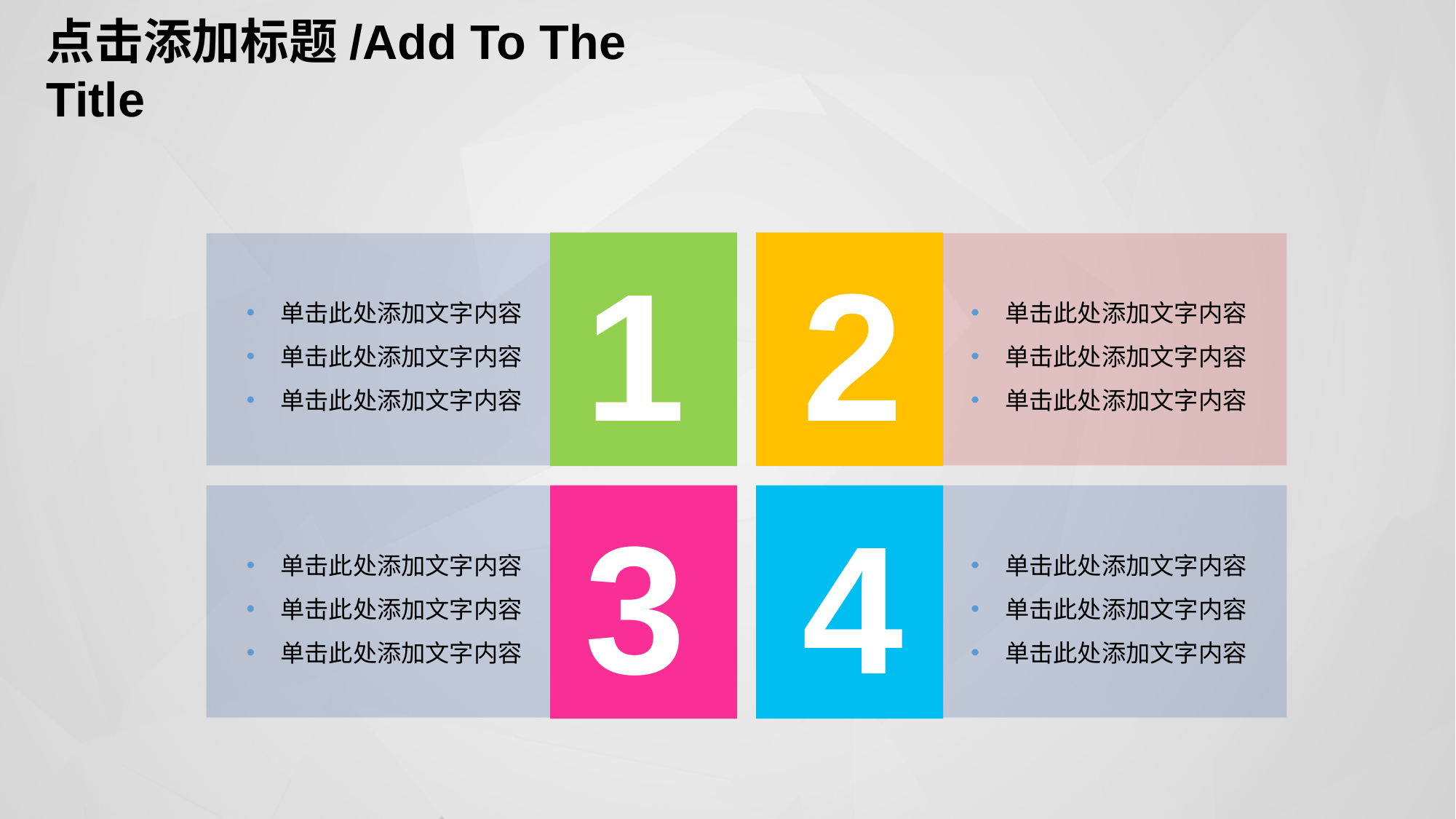

点击添加标题/Add To The Title

1
2
单击此处添加文字内容
单击此处添加文字内容
单击此处添加文字内容
单击此处添加文字内容
单击此处添加文字内容
单击此处添加文字内容

3
4
单击此处添加文字内容
单击此处添加文字内容
单击此处添加文字内容
单击此处添加文字内容
单击此处添加文字内容
单击此处添加文字内容